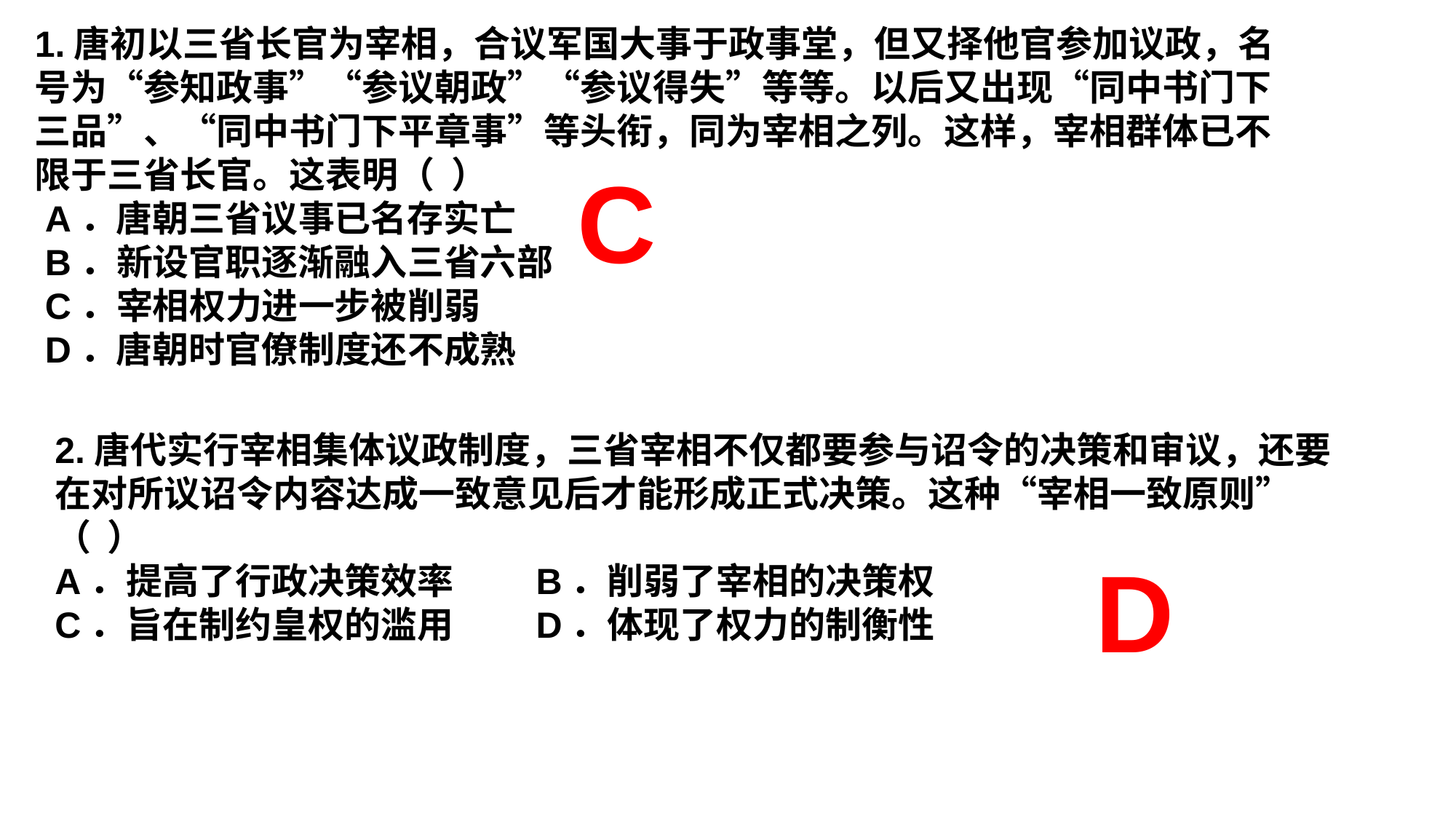

1.唐初以三省长官为宰相，合议军国大事于政事堂，但又择他官参加议政，名号为“参知政事”“参议朝政”“参议得失”等等。以后又出现“同中书门下三品”、“同中书门下平章事”等头衔，同为宰相之列。这样，宰相群体已不限于三省长官。这表明（  ）
 A．唐朝三省议事已名存实亡
 B．新设官职逐渐融入三省六部
 C．宰相权力进一步被削弱
 D．唐朝时官僚制度还不成熟

C
2.唐代实行宰相集体议政制度，三省宰相不仅都要参与诏令的决策和审议，还要在对所议诏令内容达成一致意见后才能形成正式决策。这种“宰相一致原则”  （  ）
A．提高了行政决策效率         B．削弱了宰相的决策权
C．旨在制约皇权的滥用         D．体现了权力的制衡性
D